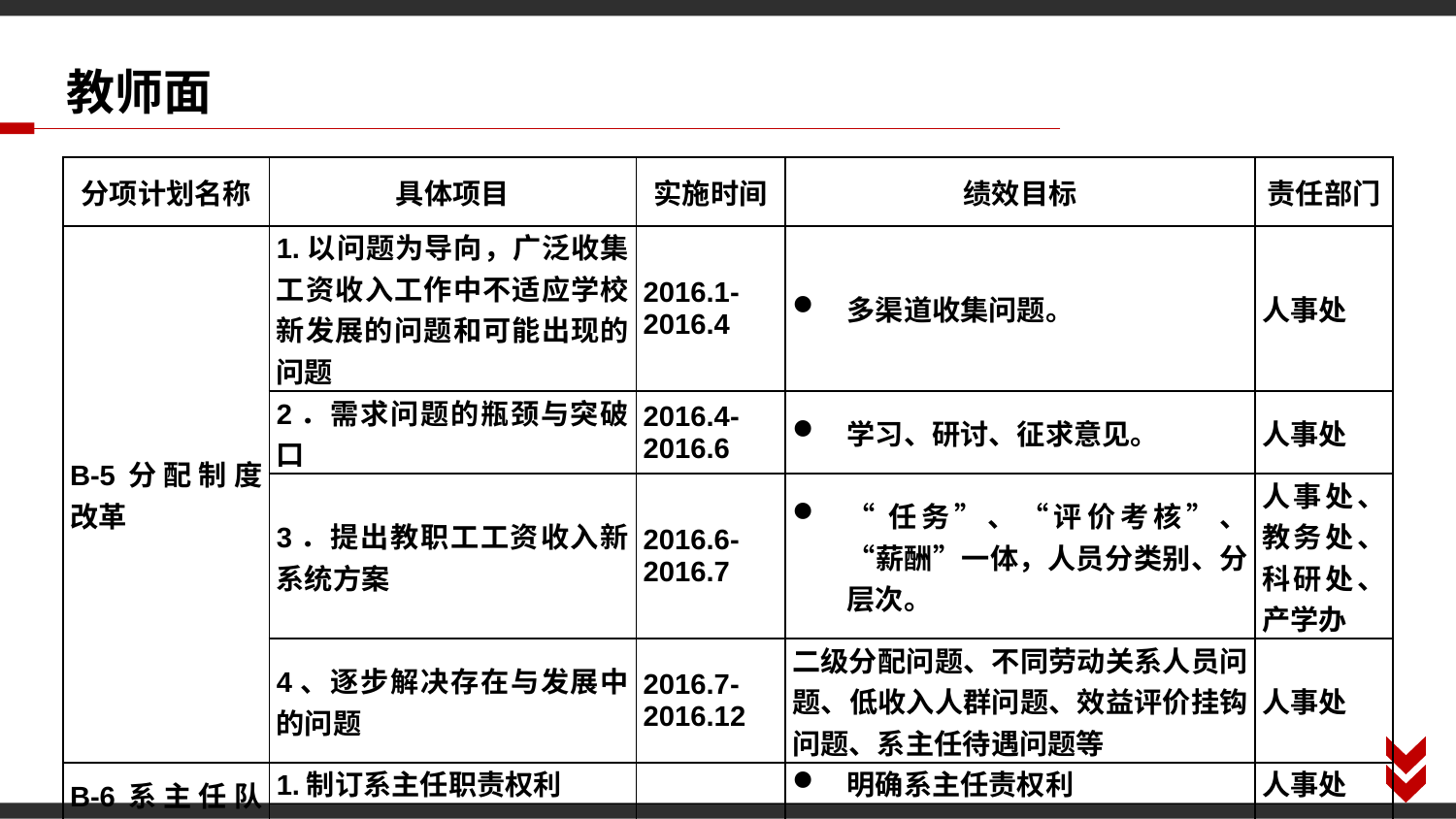

教师面

| 分项计划名称 | 具体项目 | 实施时间 | 绩效目标 | 责任部门 |
| --- | --- | --- | --- | --- |
| B-5分配制度改革 | 1.以问题为导向，广泛收集工资收入工作中不适应学校新发展的问题和可能出现的问题 | 2016.1-2016.4 | 多渠道收集问题。 | 人事处 |
|  | 2．需求问题的瓶颈与突破口 | 2016.4-2016.6 | 学习、研讨、征求意见。 | 人事处 |
|  | 3．提出教职工工资收入新系统方案 | 2016.6-2016.7 | “任务”、“评价考核”、“薪酬”一体，人员分类别、分层次。 | 人事处、教务处、科研处、产学办 |
|  | 4、逐步解决存在与发展中的问题 | 2016.7-2016.12 | 二级分配问题、不同劳动关系人员问题、低收入人群问题、效益评价挂钩问题、系主任待遇问题等 | 人事处 |
| B-6系主任队伍建设 | 1.制订系主任职责权利 |  | 明确系主任责权利 | 人事处 |
|  | 2.开展系主任培训 |  | 提高系主任工作能力 | 教发中心 |